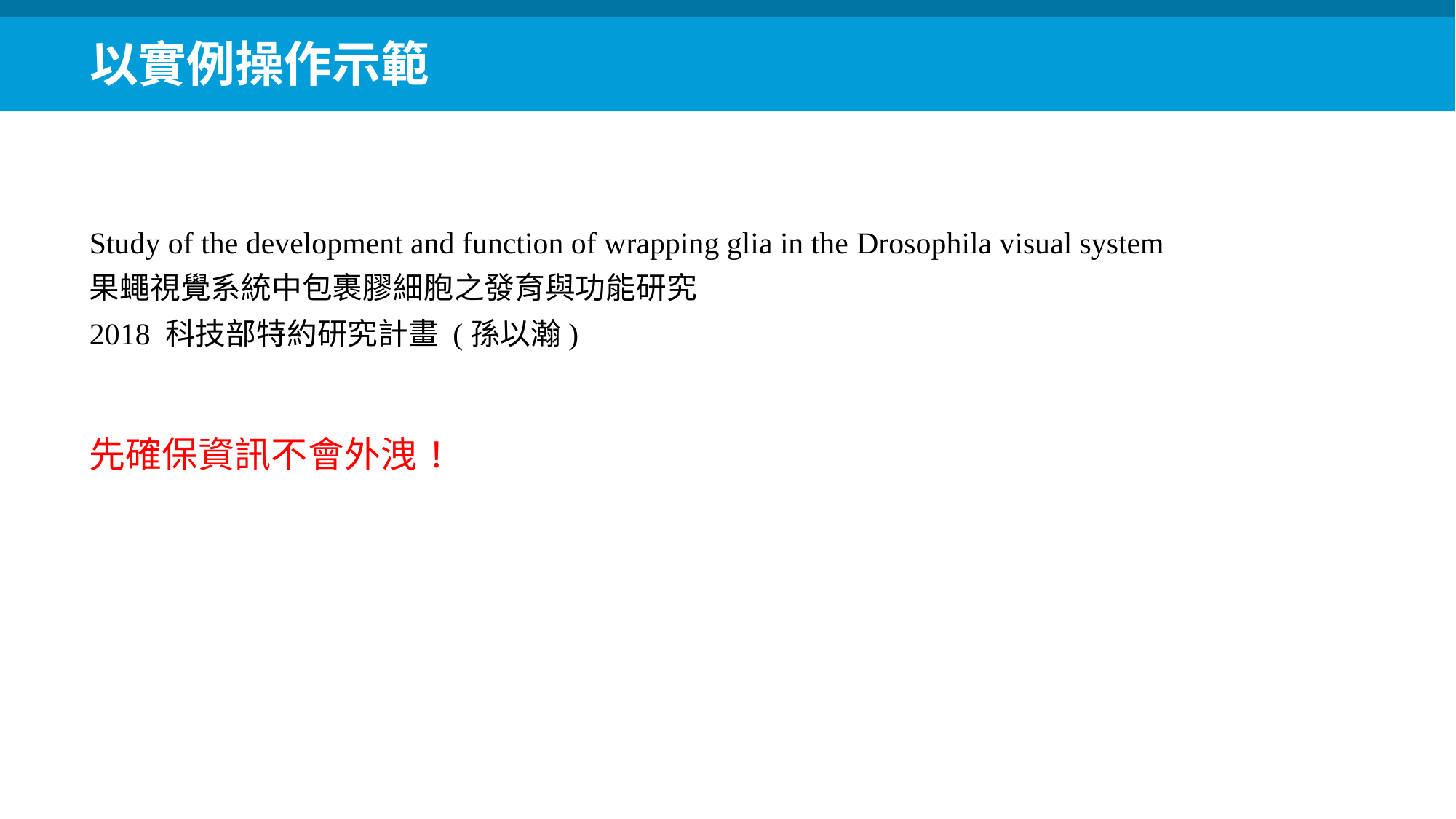

以實例操作示範
Study of the development and function of wrapping glia in the Drosophila visual system
果蠅視覺系統中包裹膠細胞之發育與功能研究
2018 科技部特約研究計畫 (孫以瀚)
先確保資訊不會外洩!